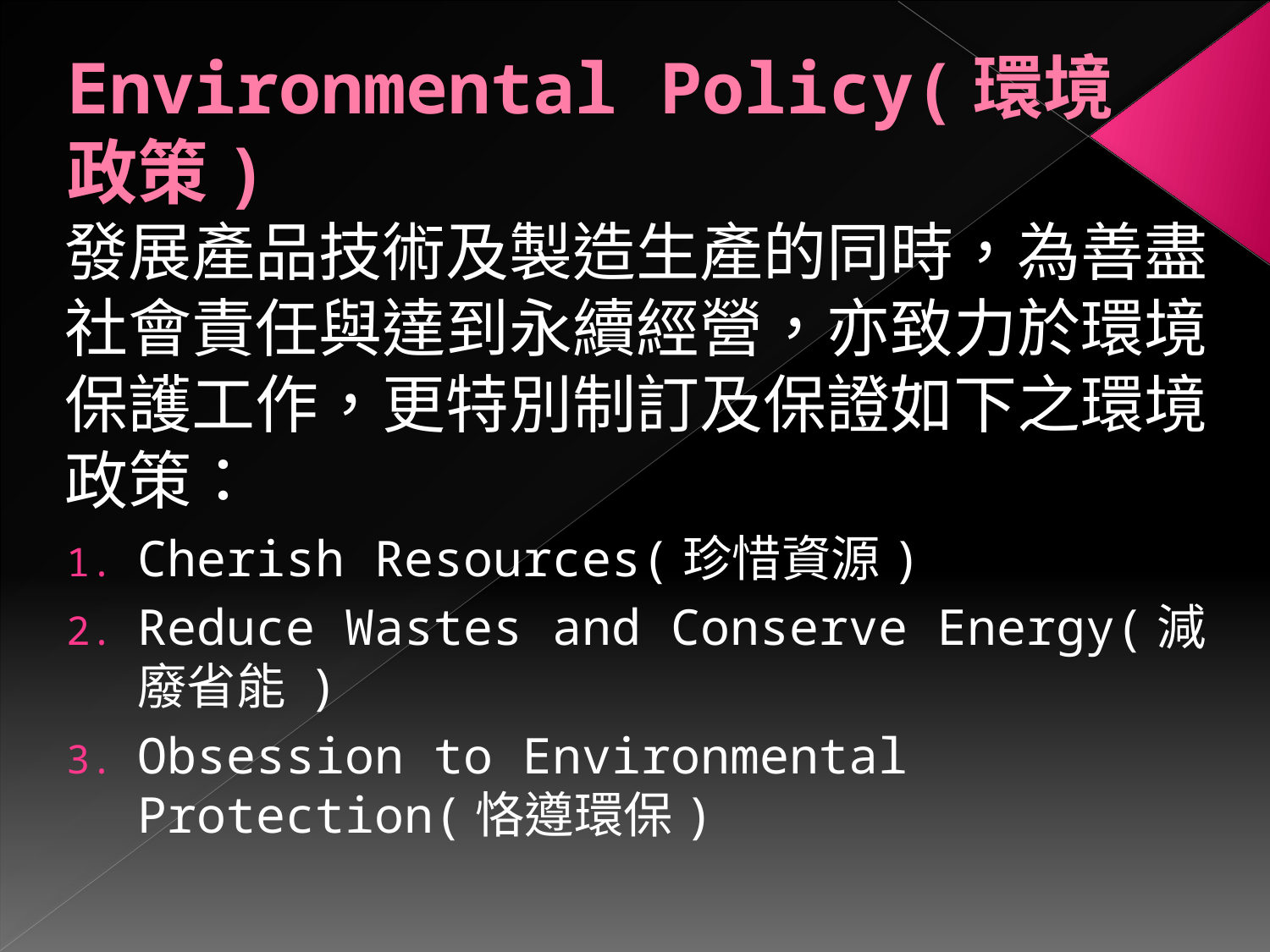

# Environmental Policy(環境政策)
發展產品技術及製造生產的同時，為善盡社會責任與達到永續經營，亦致力於環境保護工作，更特別制訂及保證如下之環境政策：
Cherish Resources(珍惜資源)
Reduce Wastes and Conserve Energy(減廢省能 )
Obsession to Environmental Protection(恪遵環保)